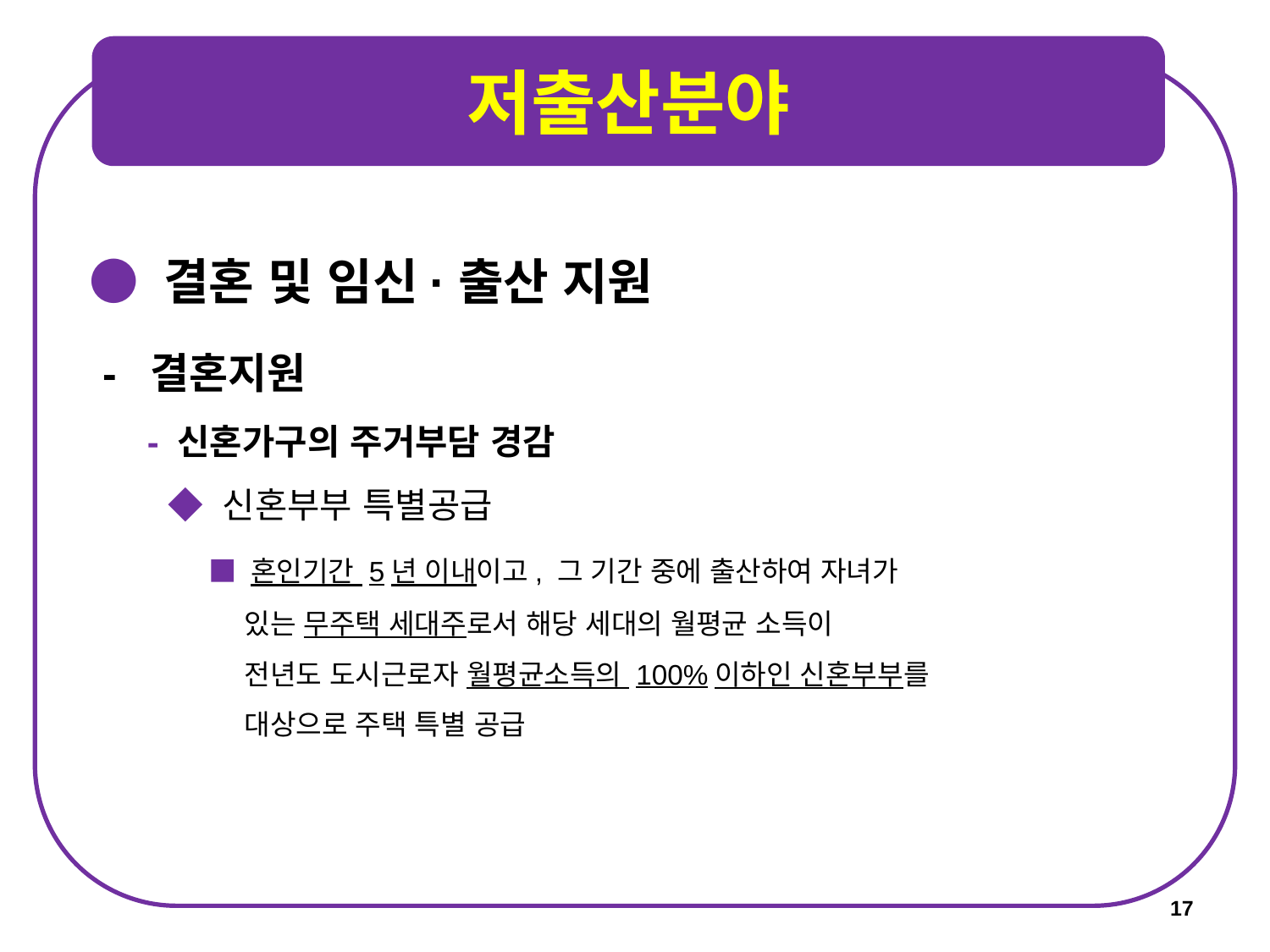

저출산분야
● 결혼 및 임신·출산 지원
 -  결혼지원
      - 신혼가구의 주거부담 경감
        ◆ 신혼부부 특별공급
            ■ 혼인기간 5년 이내이고, 그 기간 중에 출산하여 자녀가
                   있는 무주택 세대주로서 해당 세대의 월평균 소득이
                   전년도 도시근로자 월평균소득의 100%이하인 신혼부부를
                   대상으로 주택 특별 공급
17